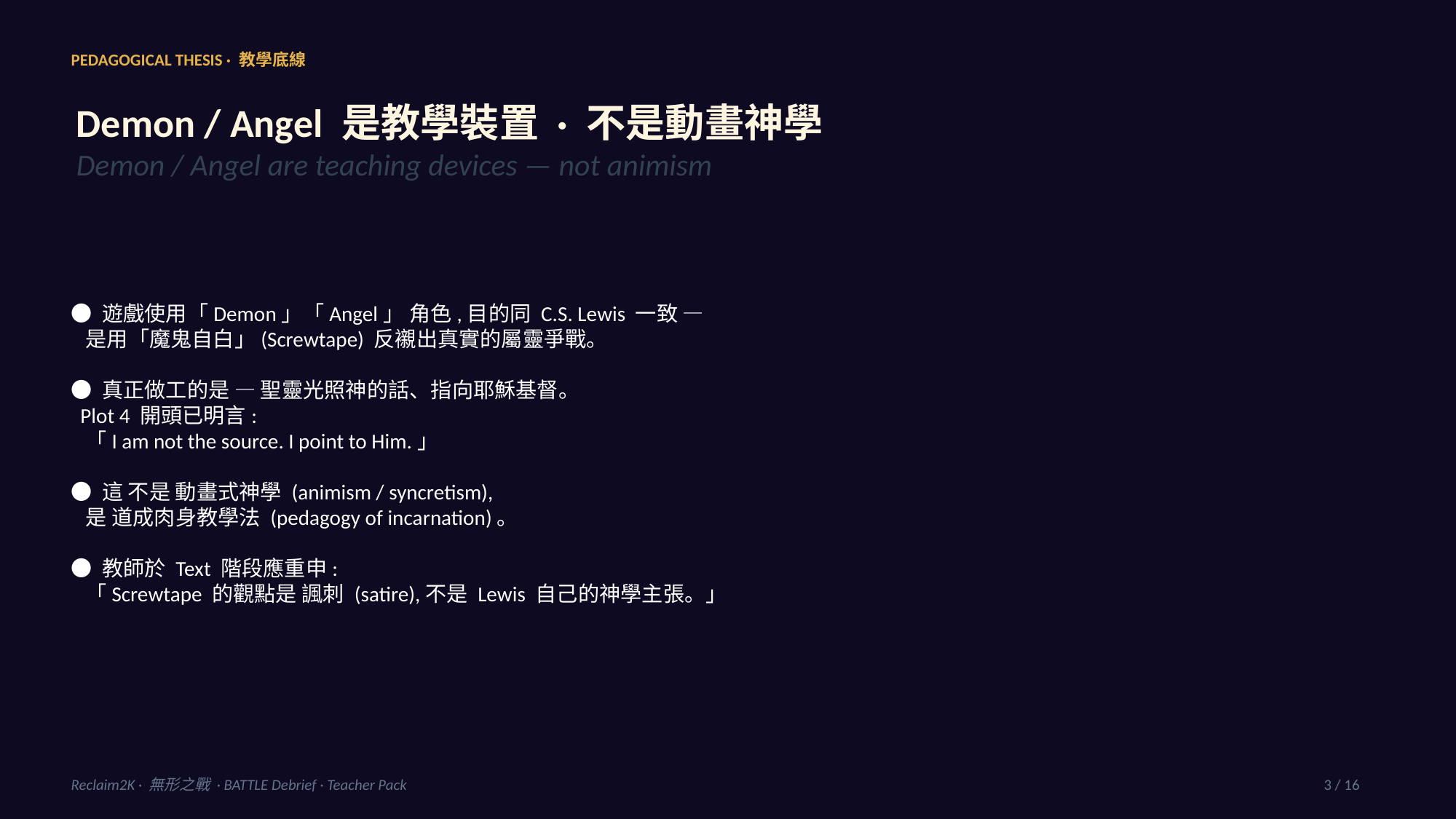

PEDAGOGICAL THESIS · 教學底線
Demon / Angel 是教學裝置 · 不是動畫神學
Demon / Angel are teaching devices — not animism
● 遊戲使用「Demon」「Angel」 角色,目的同 C.S. Lewis 一致 —
  是用「魔鬼自白」(Screwtape) 反襯出真實的屬靈爭戰。

● 真正做工的是 — 聖靈光照神的話、指向耶穌基督。
  Plot 4 開頭已明言:
  「I am not the source. I point to Him.」

● 這 不是 動畫式神學 (animism / syncretism),
  是 道成肉身教學法 (pedagogy of incarnation)。

● 教師於 Text 階段應重申:
  「Screwtape 的觀點是 諷刺 (satire),不是 Lewis 自己的神學主張。」
Reclaim2K · 無形之戰 · BATTLE Debrief · Teacher Pack
3 / 16